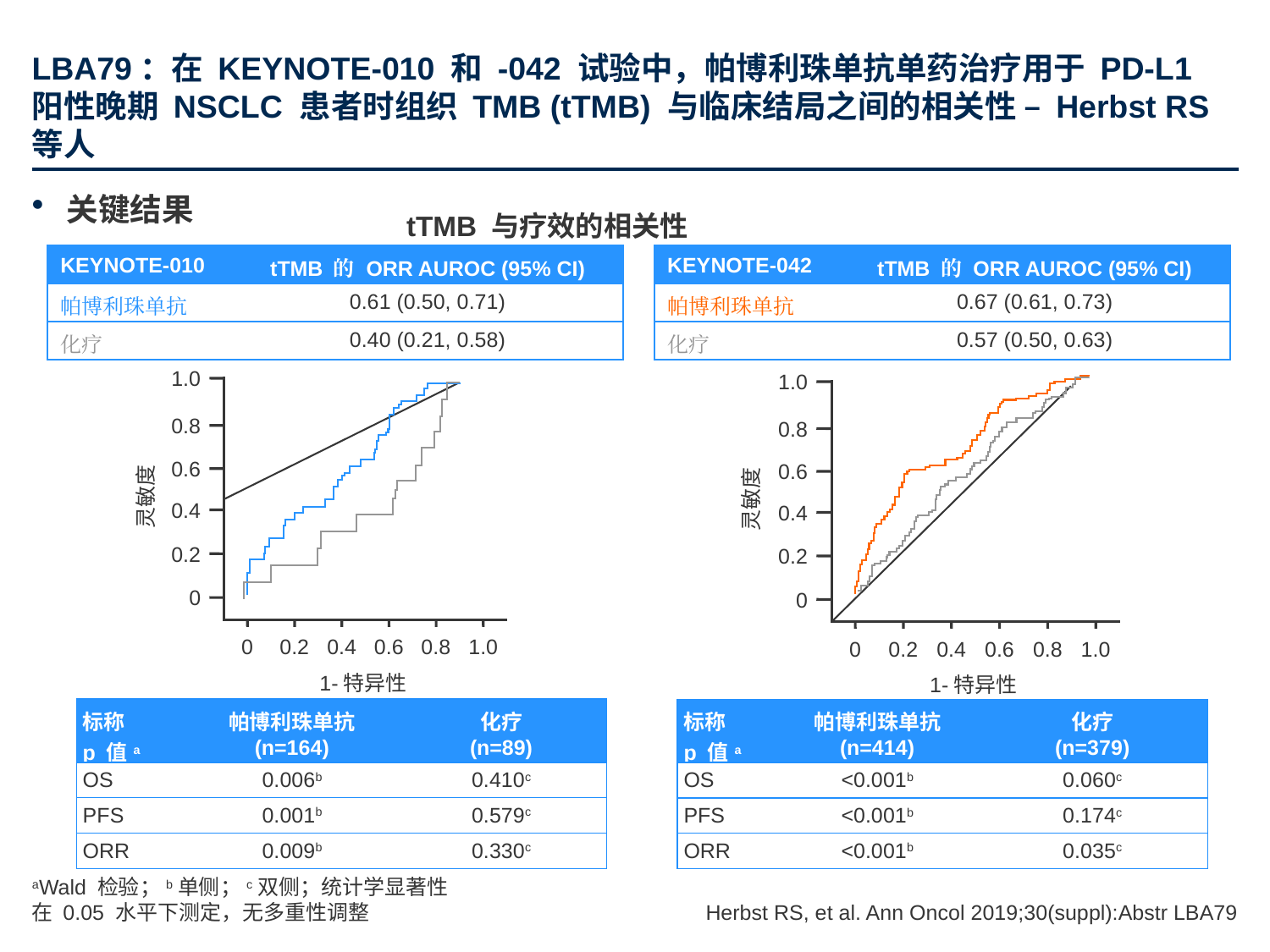

# LBA79：在 KEYNOTE-010 和 -042 试验中，帕博利珠单抗单药治疗用于 PD-L1 阳性晚期 NSCLC 患者时组织 TMB (tTMB) 与临床结局之间的相关性 – Herbst RS 等人
关键结果
tTMB 与疗效的相关性
| KEYNOTE-010 | tTMB 的 ORR AUROC (95% CI) |
| --- | --- |
| 帕博利珠单抗 | 0.61 (0.50, 0.71) |
| 化疗 | 0.40 (0.21, 0.58) |
| KEYNOTE-042 | tTMB 的 ORR AUROC (95% CI) |
| --- | --- |
| 帕博利珠单抗 | 0.67 (0.61, 0.73) |
| 化疗 | 0.57 (0.50, 0.63) |
1.0

0.8

0.6

灵敏度
0.4

0.2

0

0.2
0.4
0.6
0.8
1.0
0
1-特异性

1.0

0.8

0.6

灵敏度
0.4

0.2

0

0
0.2
0.4
0.6
0.8
1.0
1-特异性

| 标称 p 值a | 帕博利珠单抗 (n=164) | 化疗 (n=89) |
| --- | --- | --- |
| OS | 0.006b | 0.410c |
| PFS | 0.001b | 0.579c |
| ORR | 0.009b | 0.330c |
| 标称 p 值a | 帕博利珠单抗 (n=414) | 化疗 (n=379) |
| --- | --- | --- |
| OS | <0.001b | 0.060c |
| PFS | <0.001b | 0.174c |
| ORR | <0.001b | 0.035c |
aWald 检验；b单侧；c双侧；统计学显著性
在 0.05 水平下测定，无多重性调整
Herbst RS, et al. Ann Oncol 2019;30(suppl):Abstr LBA79